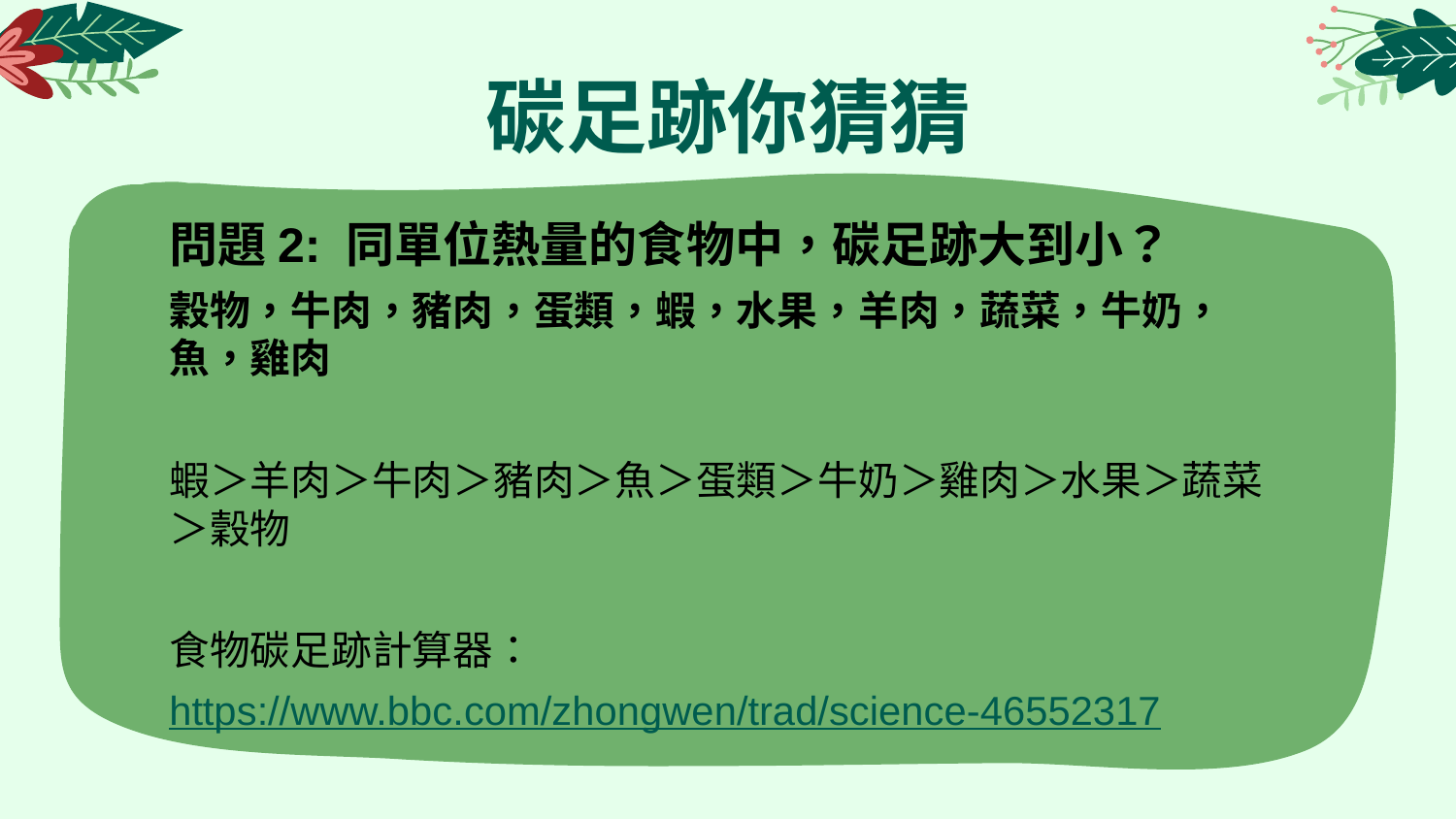

# 碳足跡你猜猜
問題2: 同單位熱量的食物中，碳足跡大到小？
穀物，牛肉，豬肉，蛋類，蝦，水果，羊肉，蔬菜，牛奶，魚，雞肉

蝦＞羊肉＞牛肉＞豬肉＞魚＞蛋類＞牛奶＞雞肉＞水果＞蔬菜＞穀物

食物碳足跡計算器：
https://www.bbc.com/zhongwen/trad/science-46552317